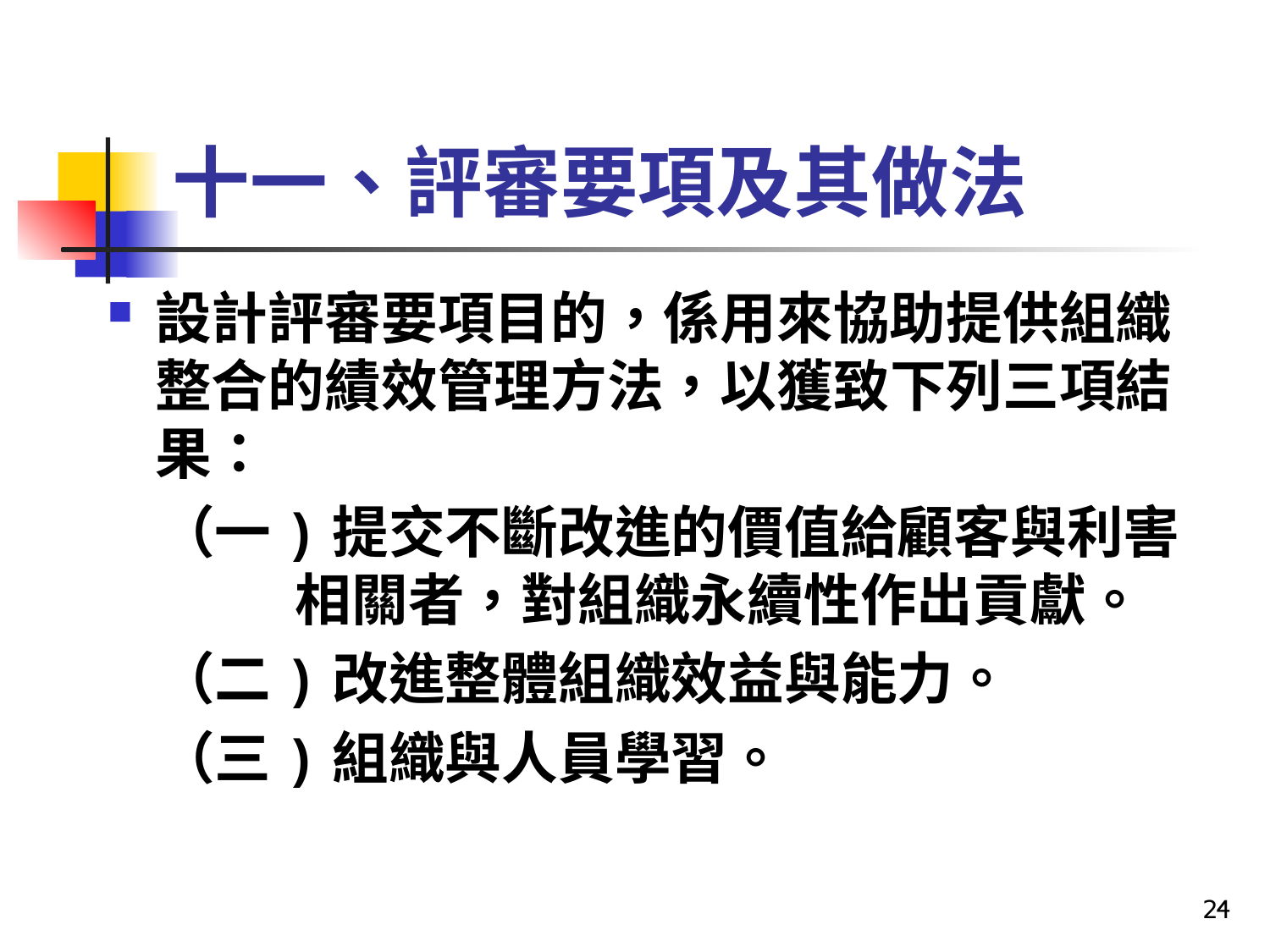

# 十一、評審要項及其做法
設計評審要項目的，係用來協助提供組織整合的績效管理方法，以獲致下列三項結果：
（一)提交不斷改進的價值給顧客與利害相關者，對組織永續性作出貢獻。
（二)改進整體組織效益與能力。
（三)組織與人員學習。

24